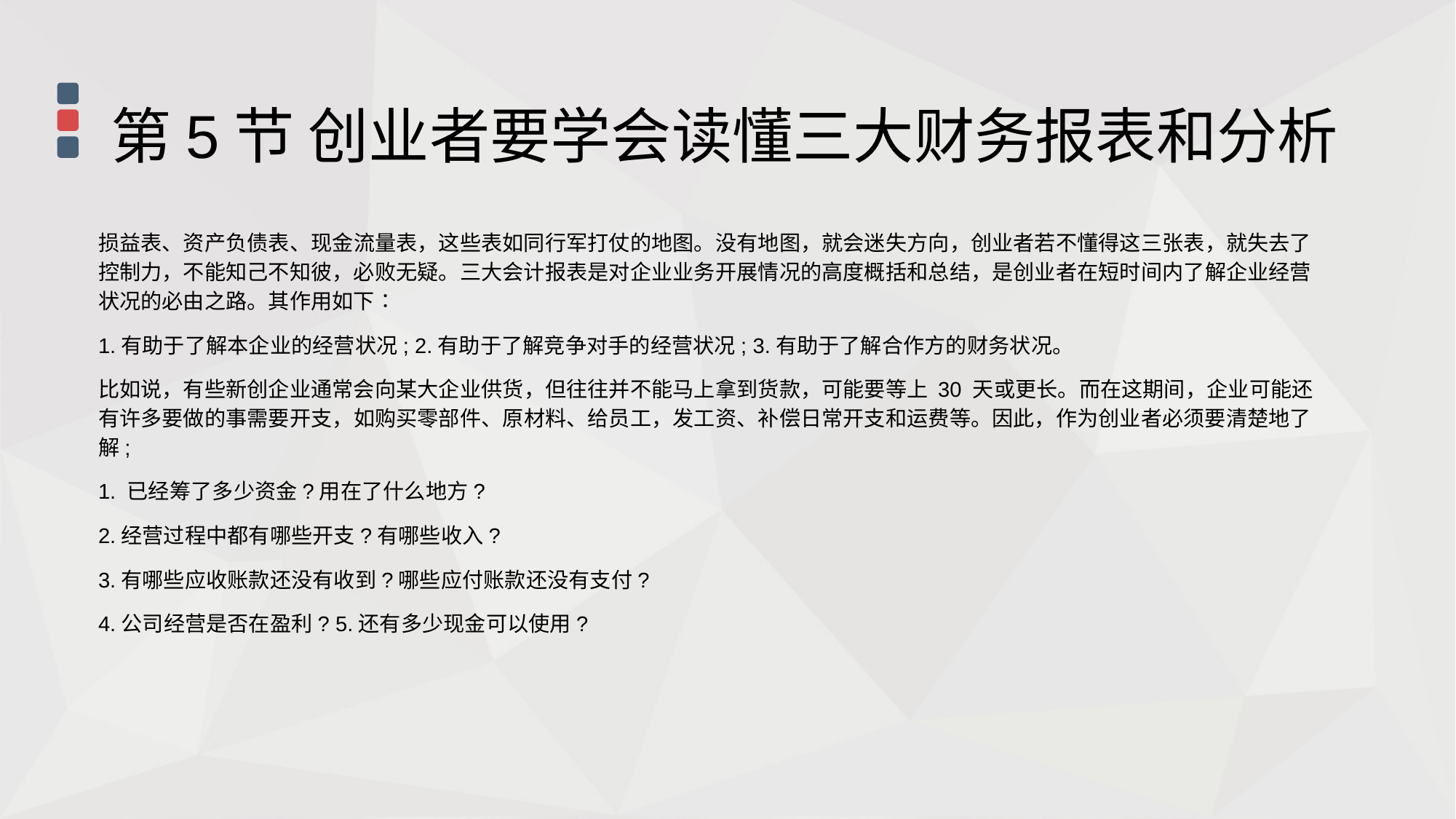

第5节 创业者要学会读懂三大财务报表和分析
损益表、资产负债表、现金流量表，这些表如同行军打仗的地图。没有地图，就会迷失方向，创业者若不懂得这三张表，就失去了控制力，不能知己不知彼，必败无疑。三大会计报表是对企业业务开展情况的高度概括和总结，是创业者在短时间内了解企业经营状况的必由之路。其作用如下∶
1.有助于了解本企业的经营状况; 2.有助于了解竞争对手的经营状况; 3.有助于了解合作方的财务状况。
比如说，有些新创企业通常会向某大企业供货，但往往并不能马上拿到货款，可能要等上 30 天或更长。而在这期间，企业可能还有许多要做的事需要开支，如购买零部件、原材料、给员工，发工资、补偿日常开支和运费等。因此，作为创业者必须要清楚地了解;
1. 已经筹了多少资金?用在了什么地方?
2.经营过程中都有哪些开支?有哪些收入?
3.有哪些应收账款还没有收到?哪些应付账款还没有支付?
4.公司经营是否在盈利? 5.还有多少现金可以使用?